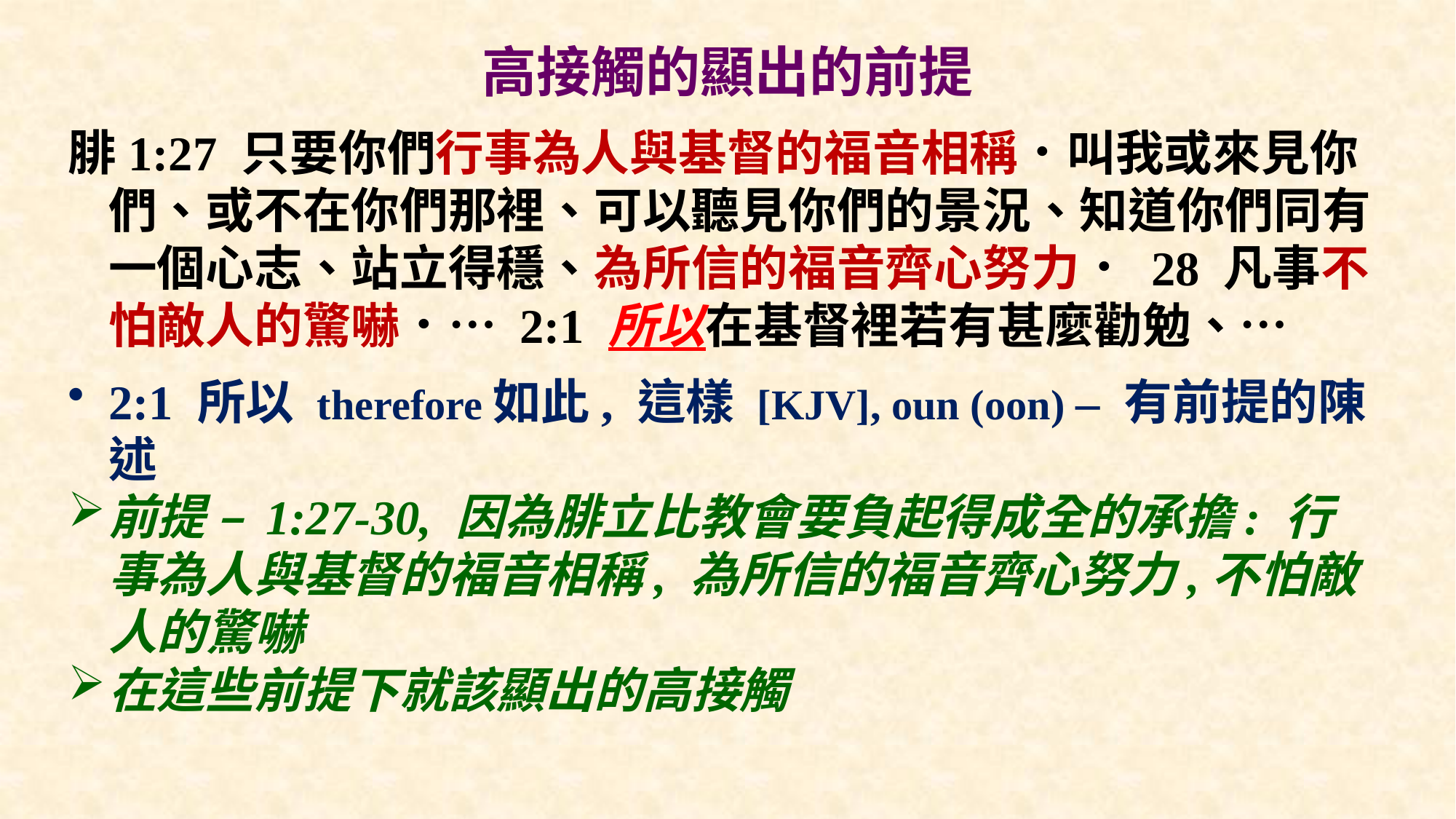

# 高接觸的顯出的前提
腓1:27 只要你們行事為人與基督的福音相稱．叫我或來見你們、或不在你們那裡、可以聽見你們的景況、知道你們同有一個心志、站立得穩、為所信的福音齊心努力． 28 凡事不怕敵人的驚嚇．… 2:1 所以在基督裡若有甚麼勸勉、…
2:1 所以 therefore如此, 這樣 [KJV], oun (oon) – 有前提的陳述
前提 – 1:27-30, 因為腓立比教會要負起得成全的承擔: 行事為人與基督的福音相稱, 為所信的福音齊心努力,不怕敵人的驚嚇
在這些前提下就該顯出的高接觸